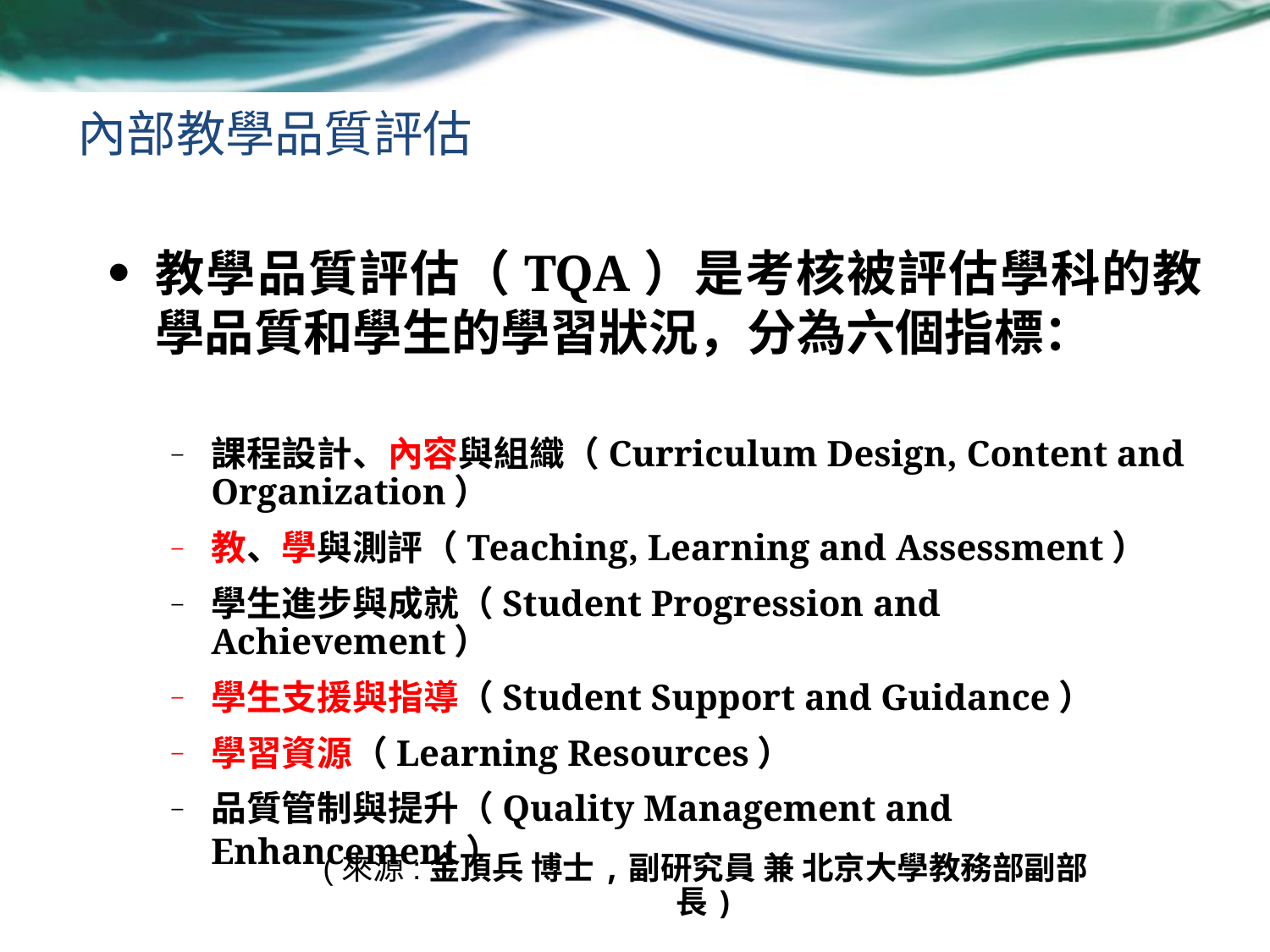

# 內部教學品質評估
教學品質評估（TQA）是考核被評估學科的教學品質和學生的學習狀況，分為六個指標：

課程設計、內容與組織（Curriculum Design, Content and Organization）
教、學與測評（Teaching, Learning and Assessment）
學生進步與成就（Student Progression and Achievement）
學生支援與指導（Student Support and Guidance）
學習資源（Learning Resources）
品質管制與提升（Quality Management and Enhancement）
(來源:金頂兵 博士,副研究員 兼 北京大學教務部副部長)